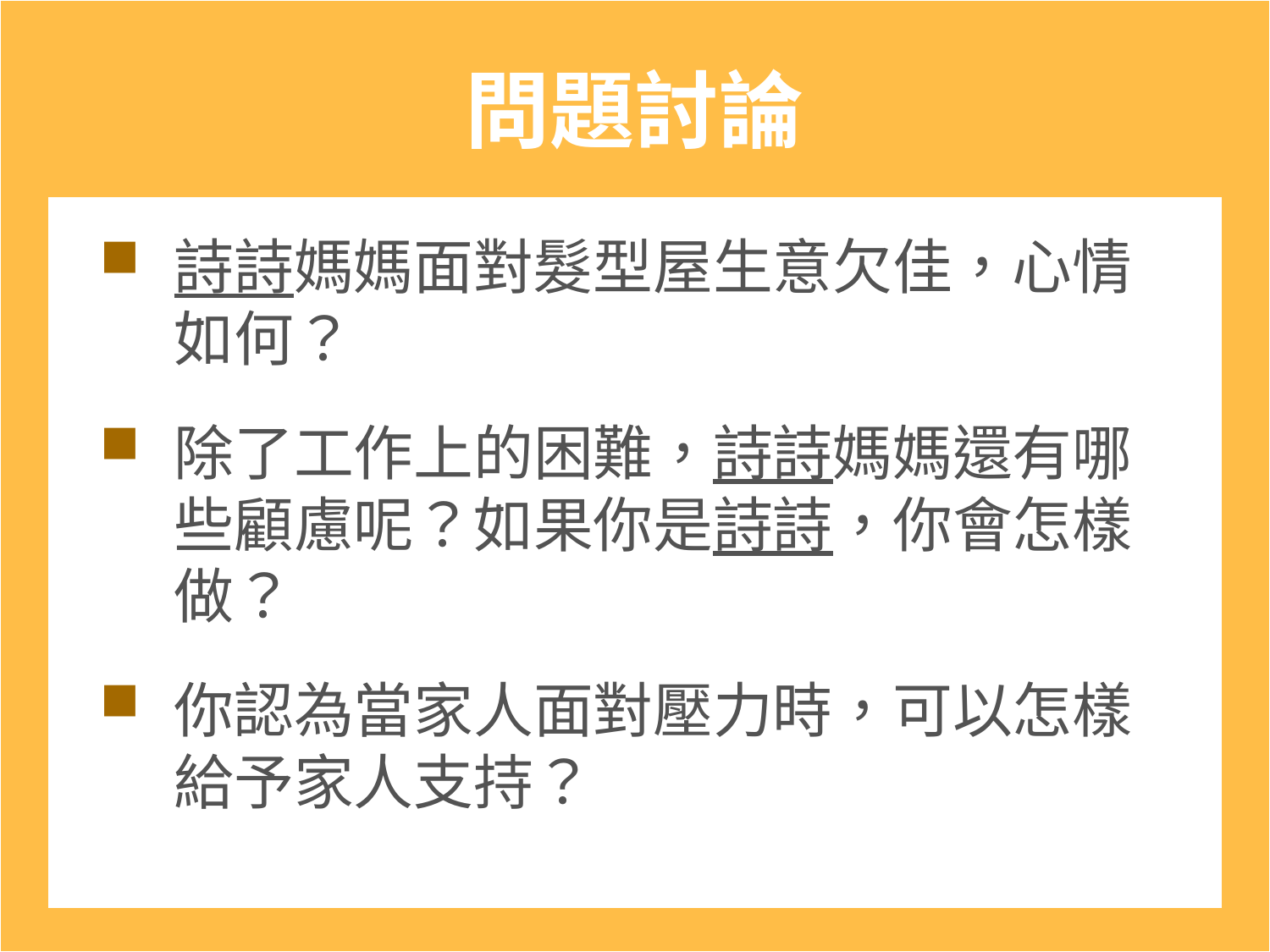

問題討論
詩詩媽媽面對髮型屋生意欠佳，心情如何？
除了工作上的困難，詩詩媽媽還有哪些顧慮呢？如果你是詩詩，你會怎樣做？
你認為當家人面對壓力時，可以怎樣給予家人支持？